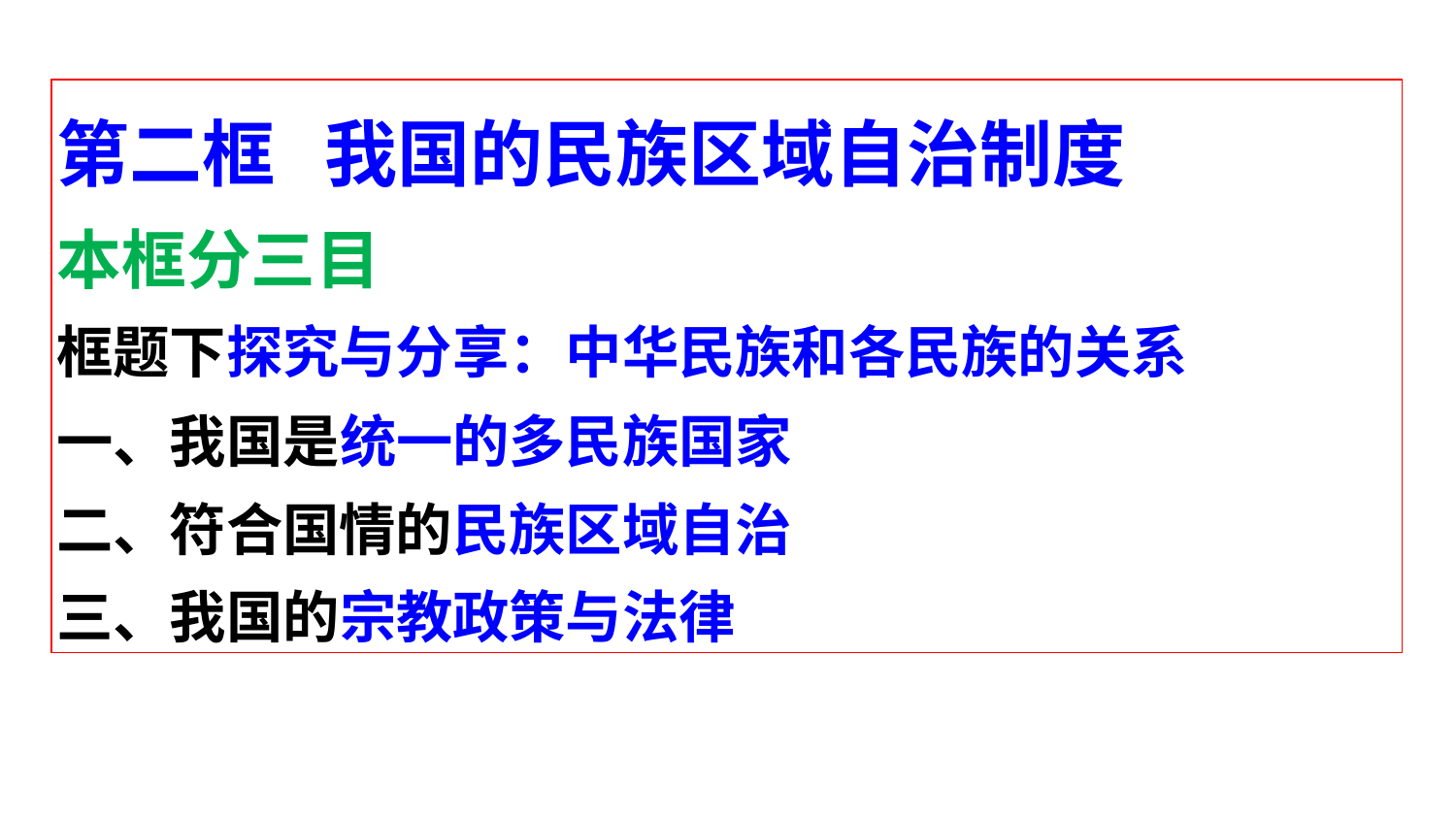

第二框   我国的民族区域自治制度
本框分三目
框题下探究与分享：中华民族和各民族的关系
一、我国是统一的多民族国家
二、符合国情的民族区域自治
三、我国的宗教政策与法律